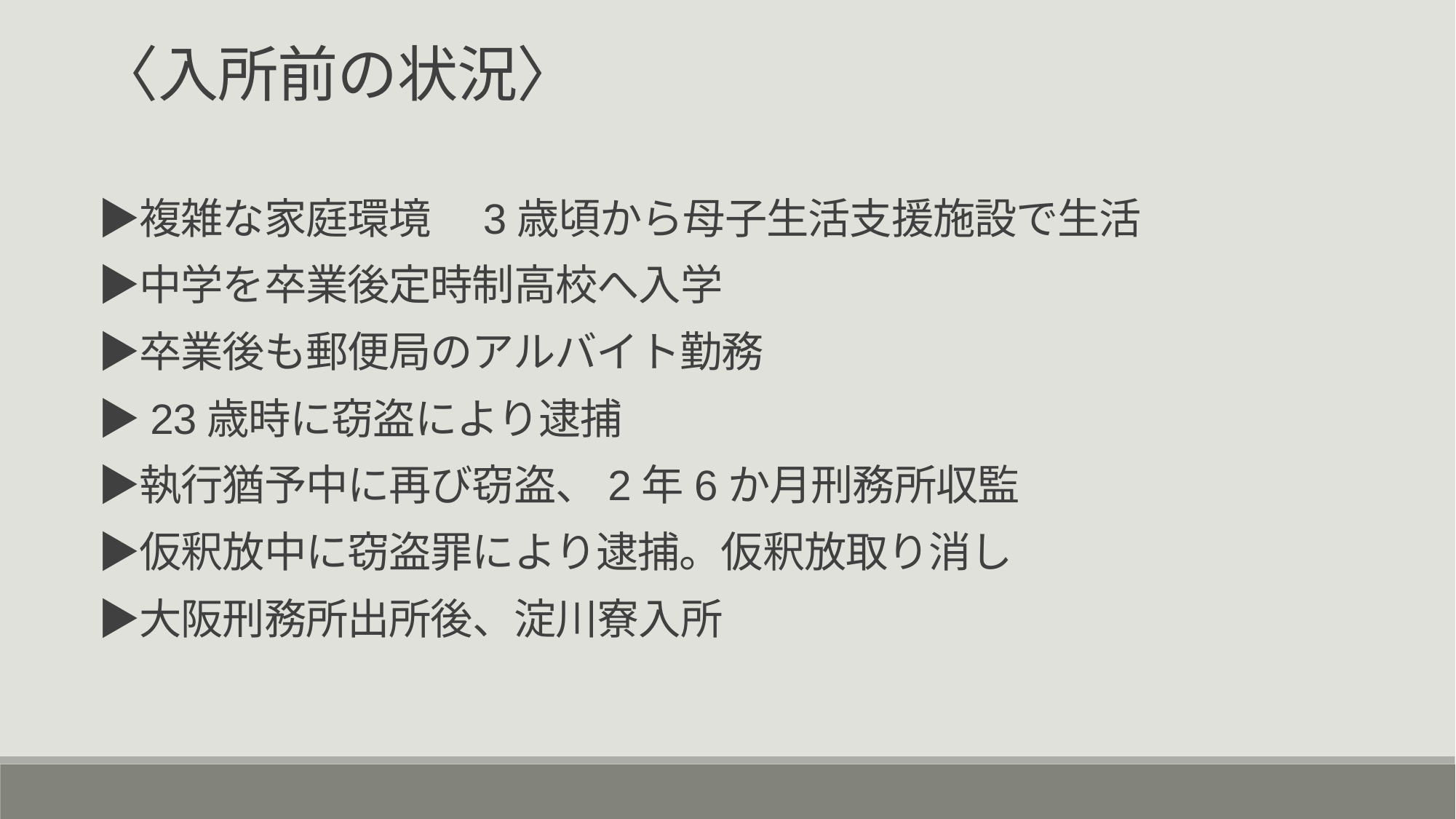

〈入所前の状況〉
▶複雑な家庭環境　3歳頃から母子生活支援施設で生活
▶中学を卒業後定時制高校へ入学
▶卒業後も郵便局のアルバイト勤務
▶23歳時に窃盗により逮捕
▶執行猶予中に再び窃盗、2年6か月刑務所収監
▶仮釈放中に窃盗罪により逮捕。仮釈放取り消し
▶大阪刑務所出所後、淀川寮入所